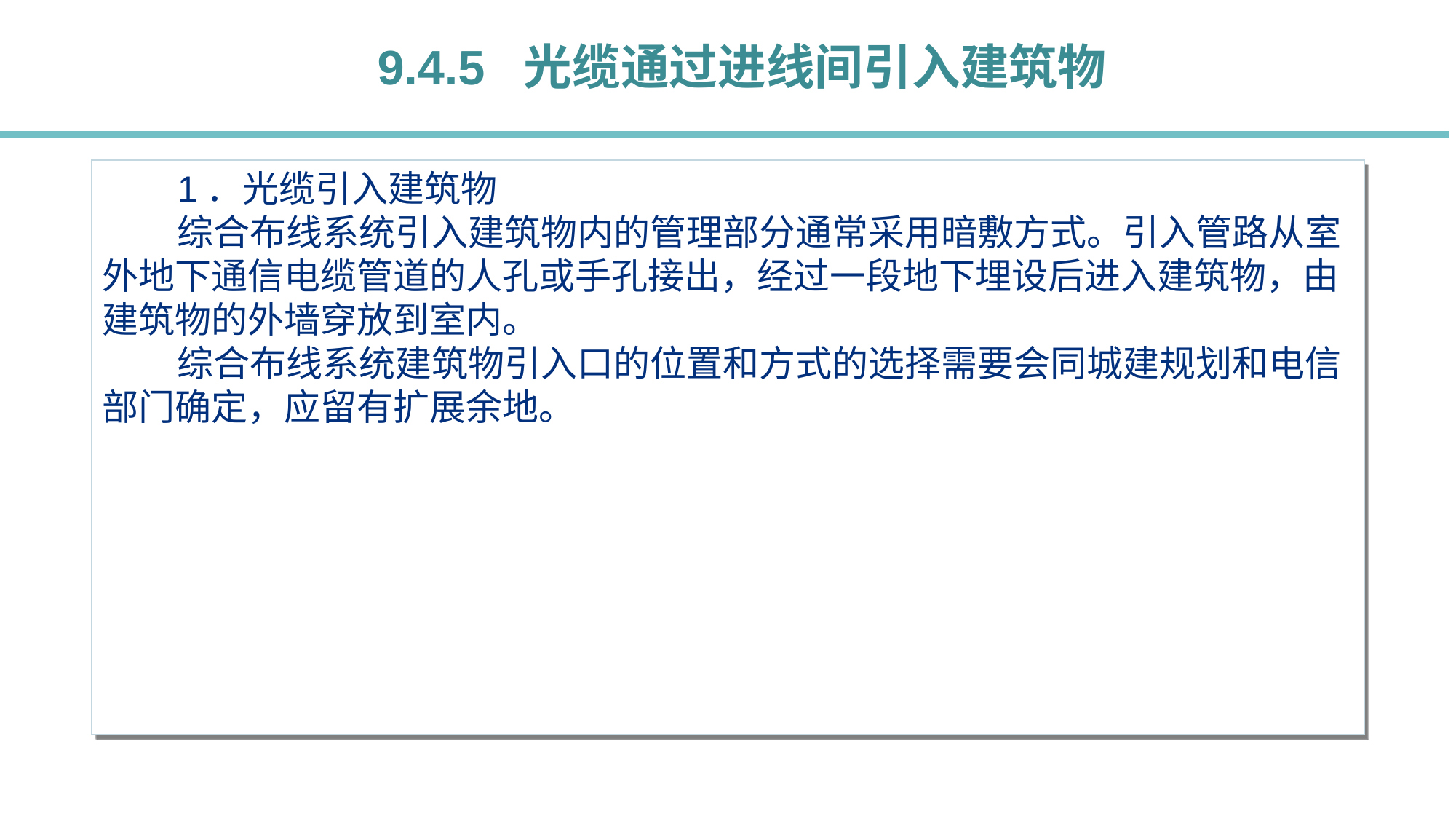

9.4.5  光缆通过进线间引入建筑物
1．光缆引入建筑物
综合布线系统引入建筑物内的管理部分通常采用暗敷方式。引入管路从室外地下通信电缆管道的人孔或手孔接出，经过一段地下埋设后进入建筑物，由建筑物的外墙穿放到室内。
综合布线系统建筑物引入口的位置和方式的选择需要会同城建规划和电信部门确定，应留有扩展余地。